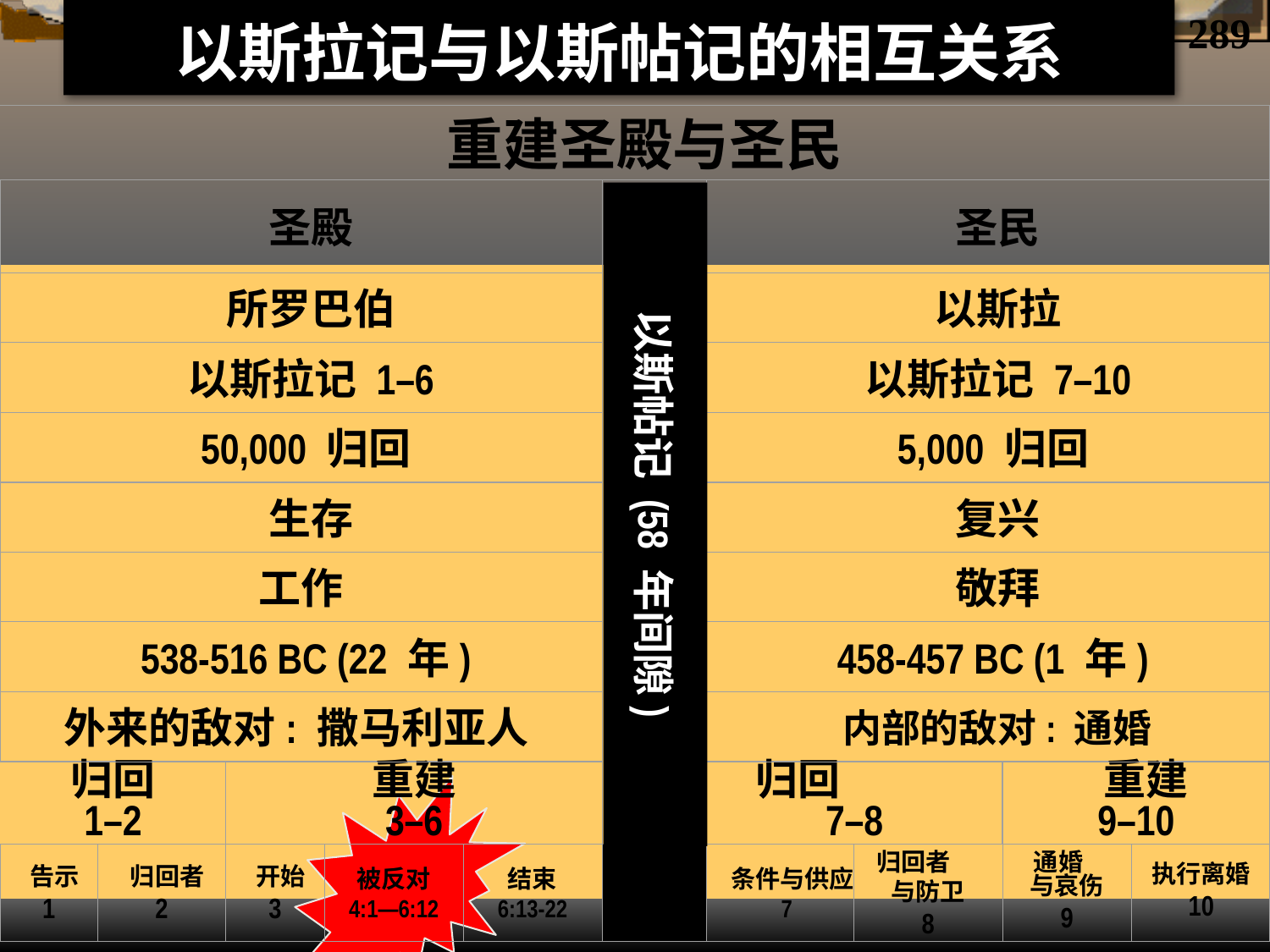

# 以斯拉记与以斯帖记的相互关系
289

 重建圣殿与圣民

 圣殿

 圣民
以斯帖记 (58 年间隙)

 所罗巴伯

 以斯拉

 以斯拉记 1–6

 以斯拉记 7–10

 50,000 归回

 5,000 归回

 生存

 复兴

工作

 敬拜

 538-516 BC (22 年)

 458-457 BC (1 年)

外来的敌对: 撒马利亚人

 内部的敌对: 通婚

归回
1–2

重建
3–6

 归回               7–8

 重建
9–10

 告示
1

 归回者
2

 开始
3

被反对
4:1—6:12

结束
6:13-22

 条件与供应
7

归回者      与防卫
8

 通婚      与哀伤
9

执行离婚
10